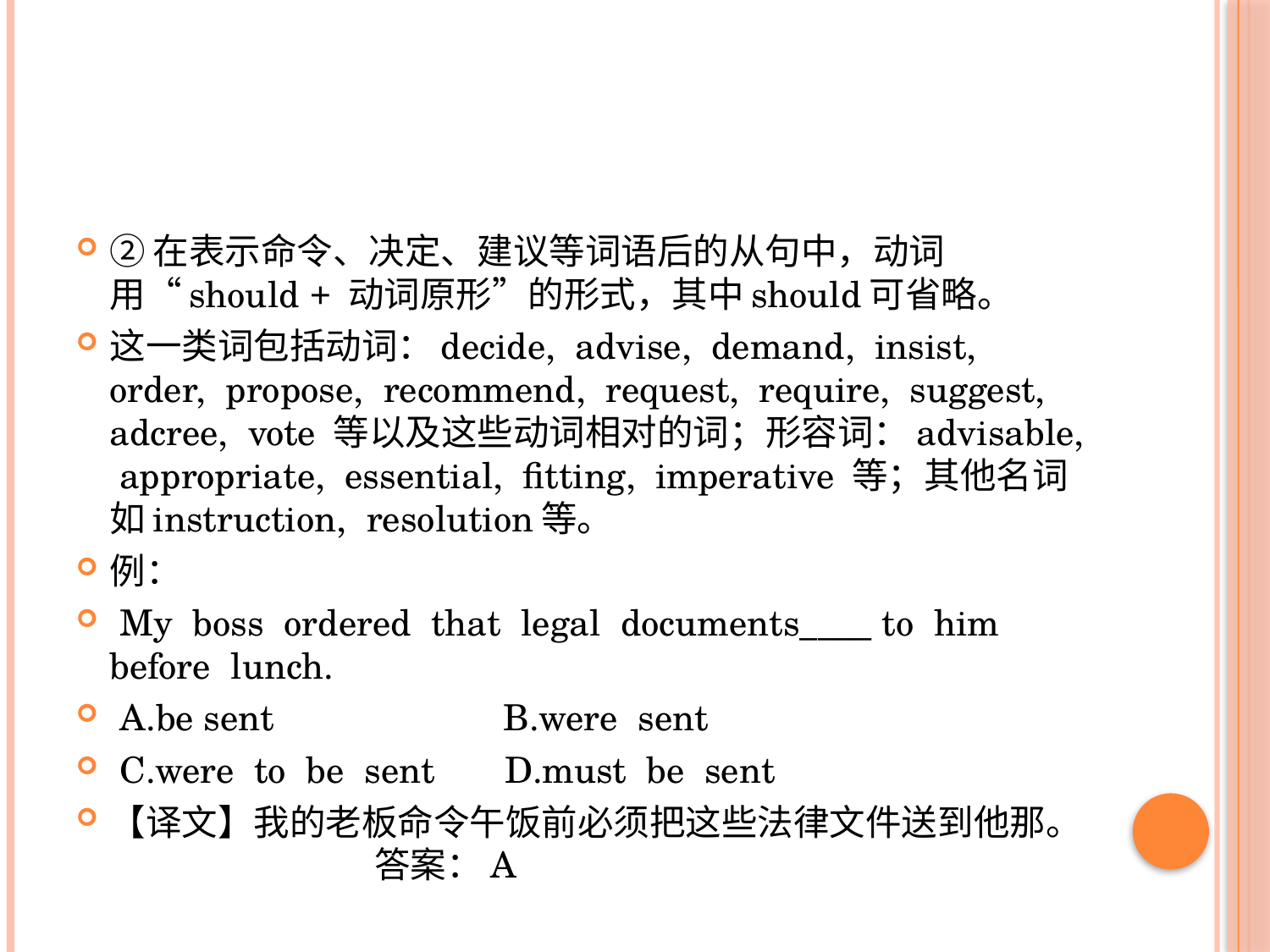

#
②在表示命令、决定、建议等词语后的从句中，动词用“should + 动词原形”的形式，其中should可省略。
这一类词包括动词：decide,  advise,  demand,  insist,  order,  propose,  recommend,  request,  require,  suggest,  adcree,  vote 等以及这些动词相对的词；形容词：advisable,  appropriate,  essential,  fitting,  imperative 等；其他名词如instruction,  resolution等。
例：
 My  boss  ordered  that  legal  documents____ to  him  before  lunch.
 A.be sent                       B.were  sent
 C.were  to  be  sent       D.must  be  sent
【译文】我的老板命令午饭前必须把这些法律文件送到他那。                                  答案：A